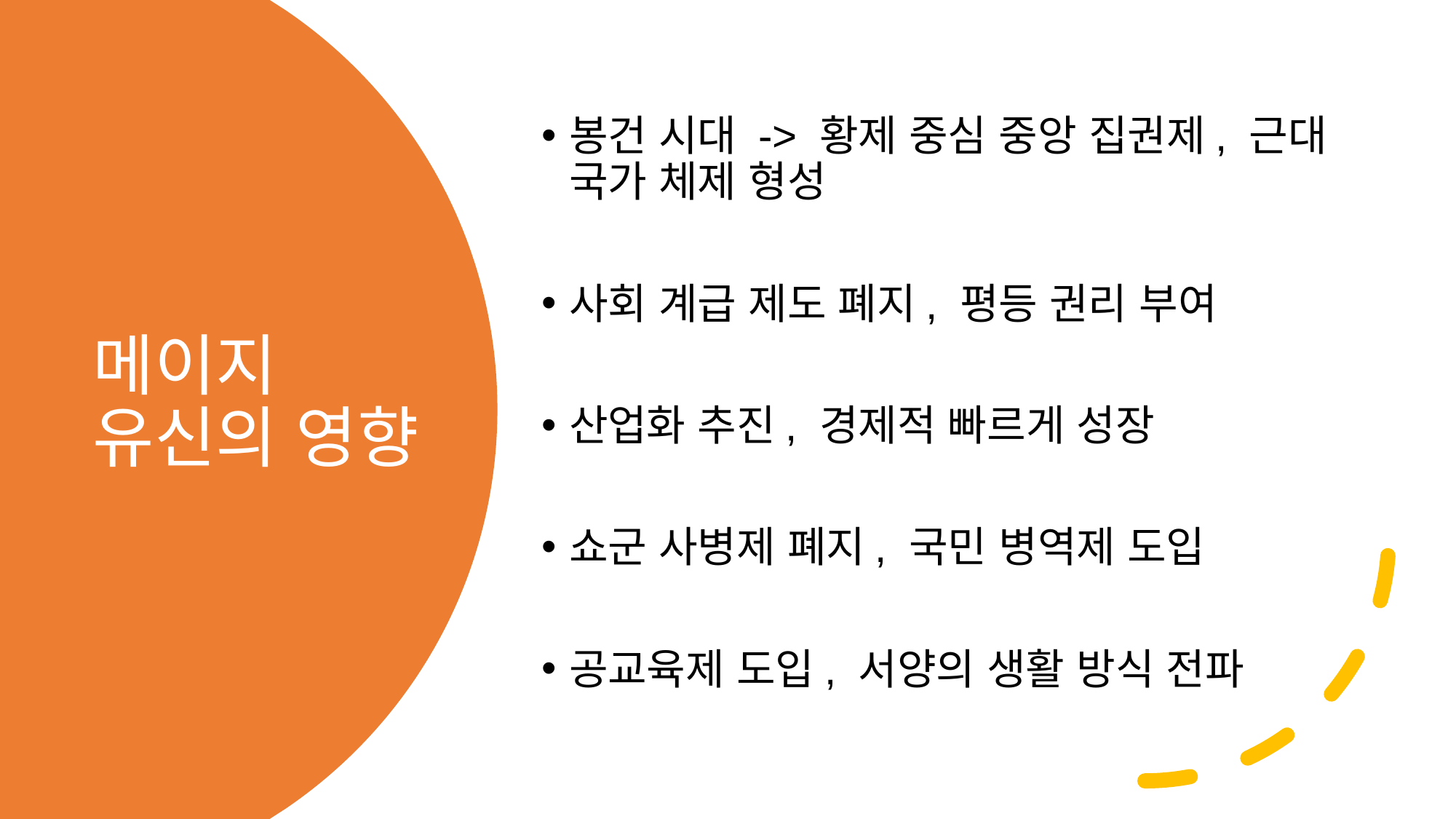

봉건 시대 -> 황제 중심 중앙 집권제, 근대 국가 체제 형성

사회 계급 제도 폐지, 평등 권리 부여

산업화 추진, 경제적 빠르게 성장

쇼군 사병제 폐지, 국민 병역제 도입

공교육제 도입, 서양의 생활 방식 전파
# 메이지 유신의 영향